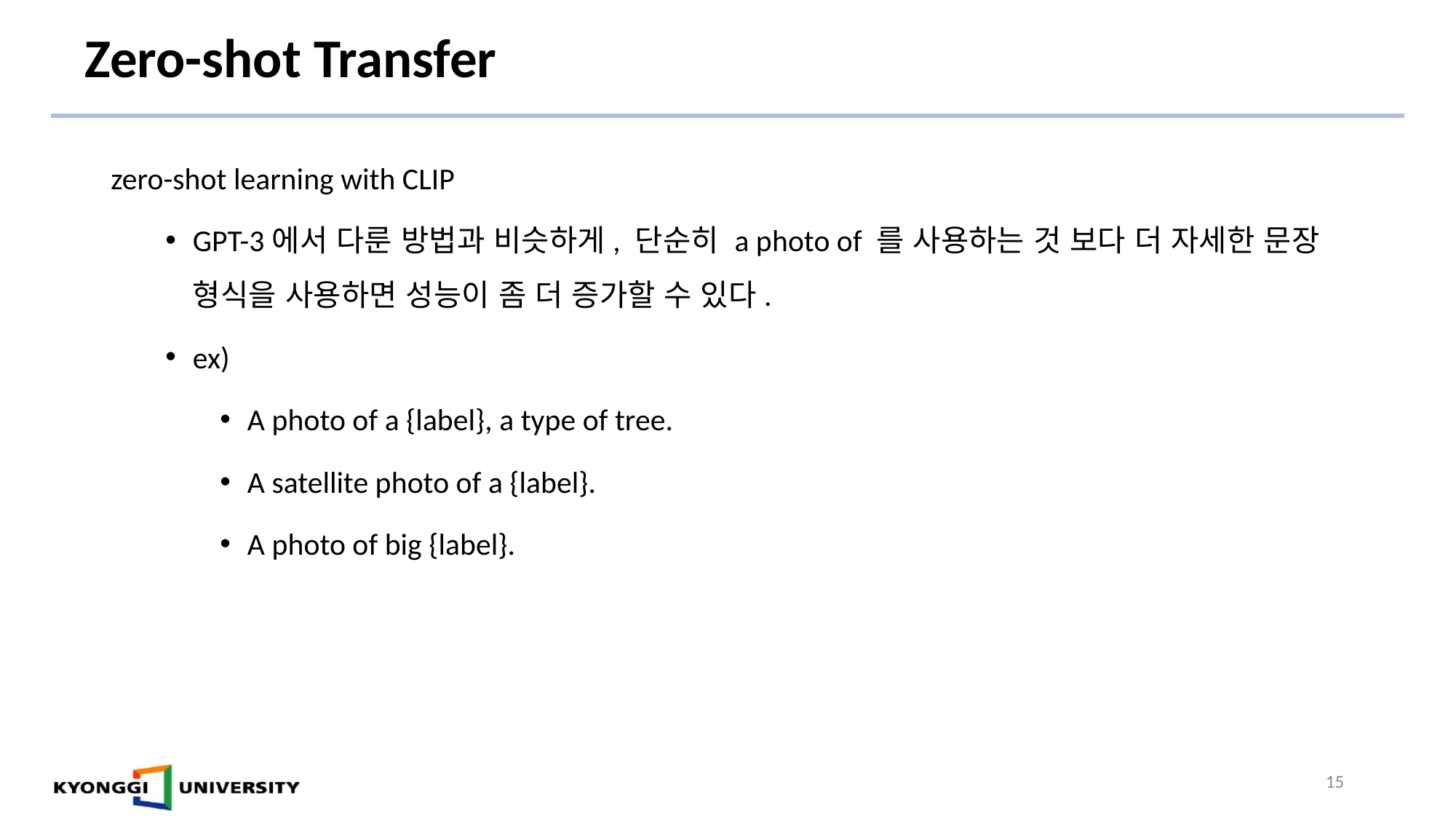

# Zero-shot Transfer
zero-shot learning with CLIP
GPT-3에서 다룬 방법과 비슷하게, 단순히 a photo of 를 사용하는 것 보다 더 자세한 문장 형식을 사용하면 성능이 좀 더 증가할 수 있다.
ex)
A photo of a {label}, a type of tree.
A satellite photo of a {label}.
A photo of big {label}.

15